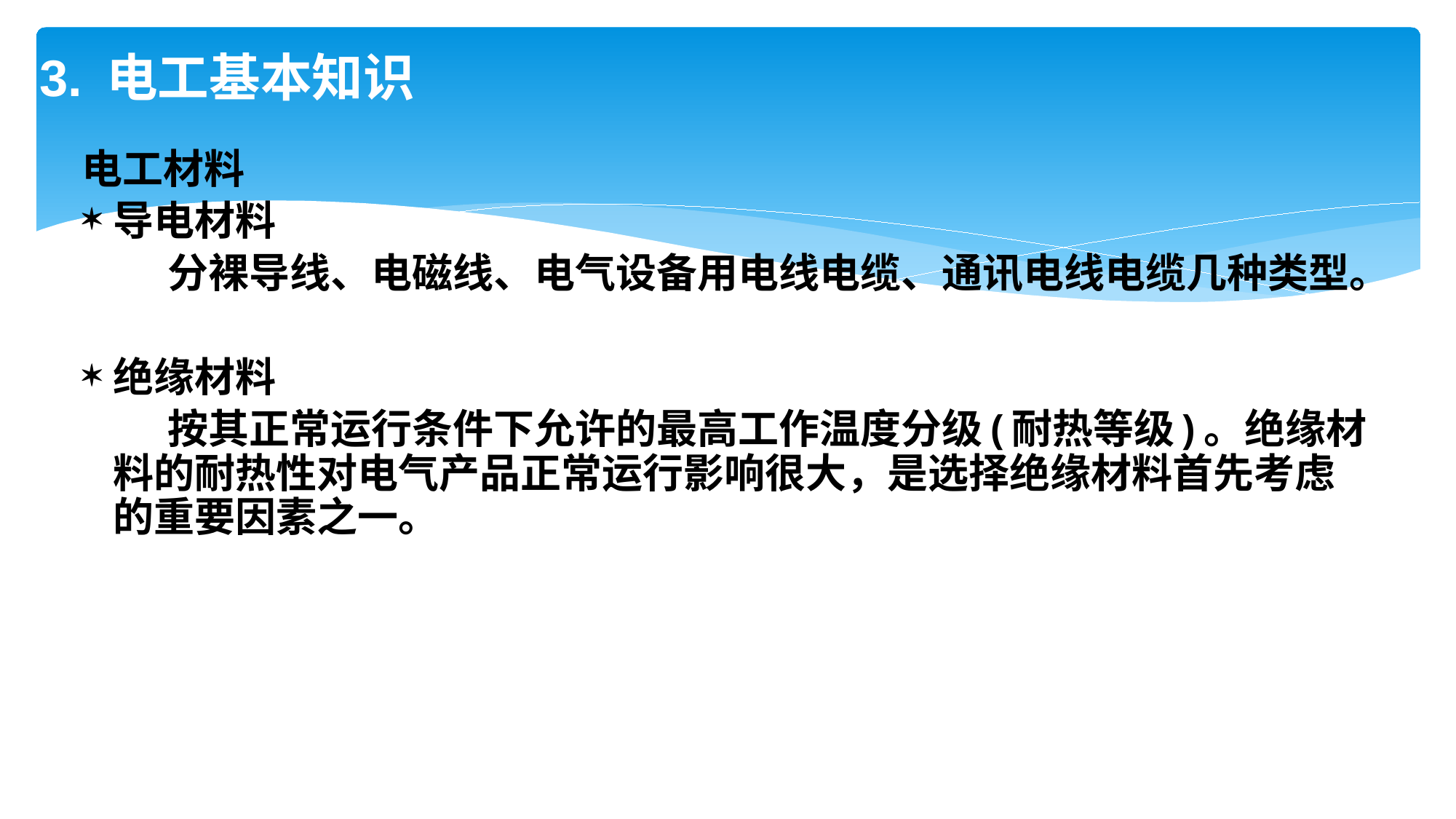

# 3. 电工基本知识
电工材料
导电材料
         分裸导线、电磁线、电气设备用电线电缆、通讯电线电缆几种类型。

绝缘材料
         按其正常运行条件下允许的最高工作温度分级(耐热等级)。绝缘材料的耐热性对电气产品正常运行影响很大，是选择绝缘材料首先考虑的重要因素之一。